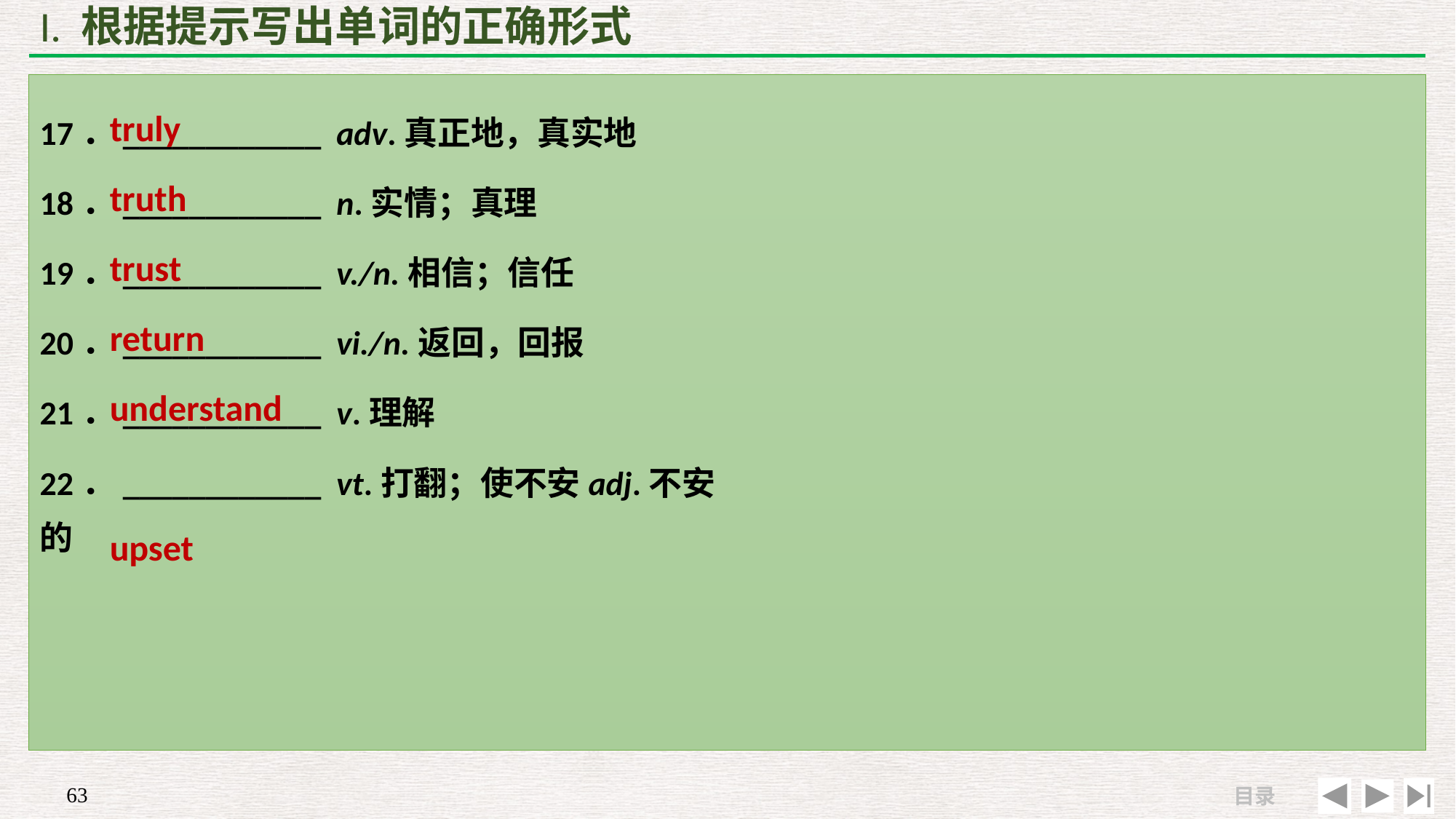

# I. 根据提示写出单词的正确形式
truly
truth
trust
return
understand
upset

17．____________  adv.真正地，真实地
18．____________  n.实情；真理
19．____________  v./n.相信；信任
20．____________  vi./n.返回，回报
21．____________  v.理解
22．____________  vt.打翻；使不安adj.不安的